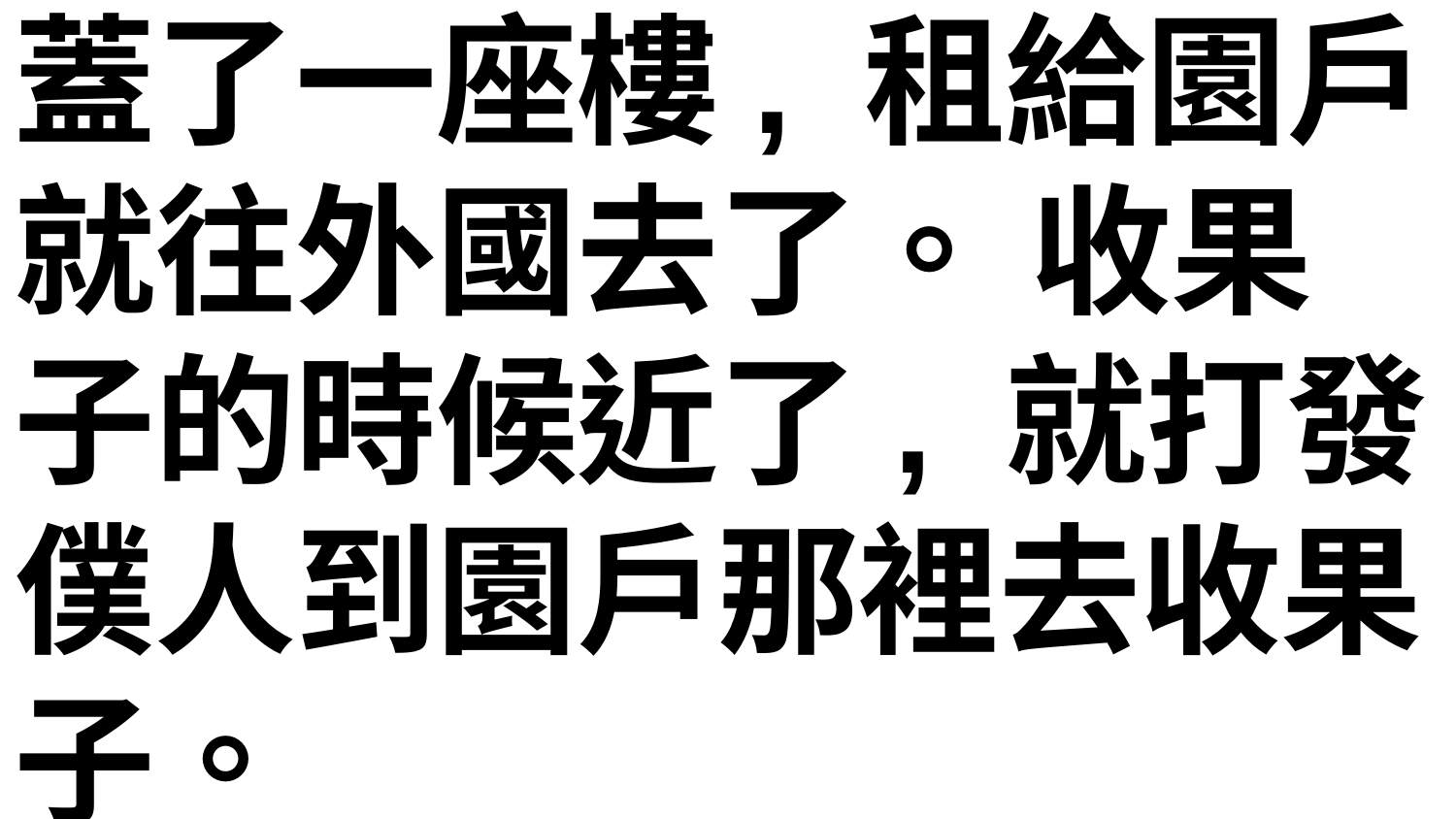

蓋了一座樓, 租給園戶,就往外國去了。 收果子的時候近了, 就打發僕人到園戶那裡去收果子。